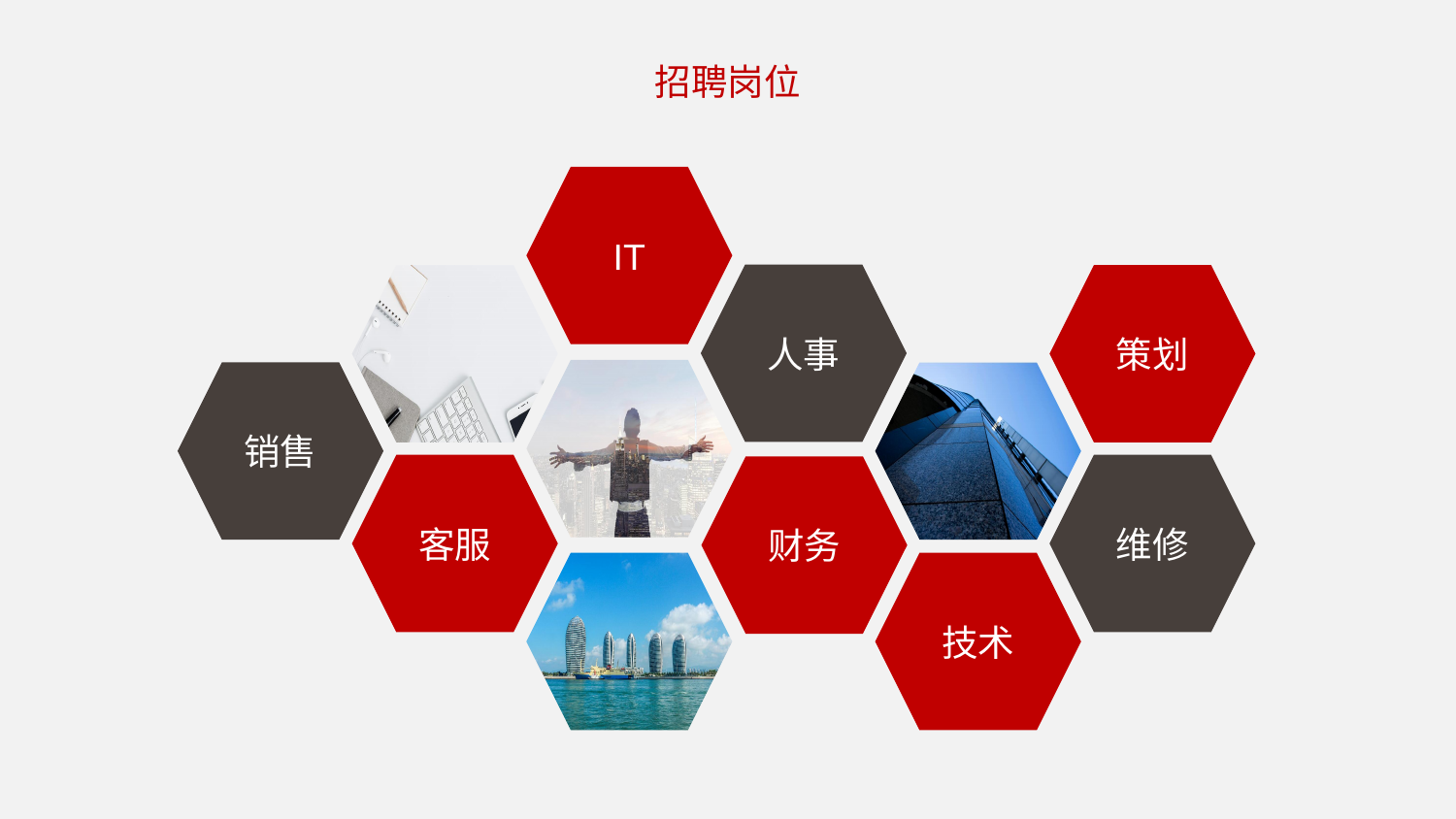

招聘岗位
IT
人事

策划

销售

客服
维修
财务

技术